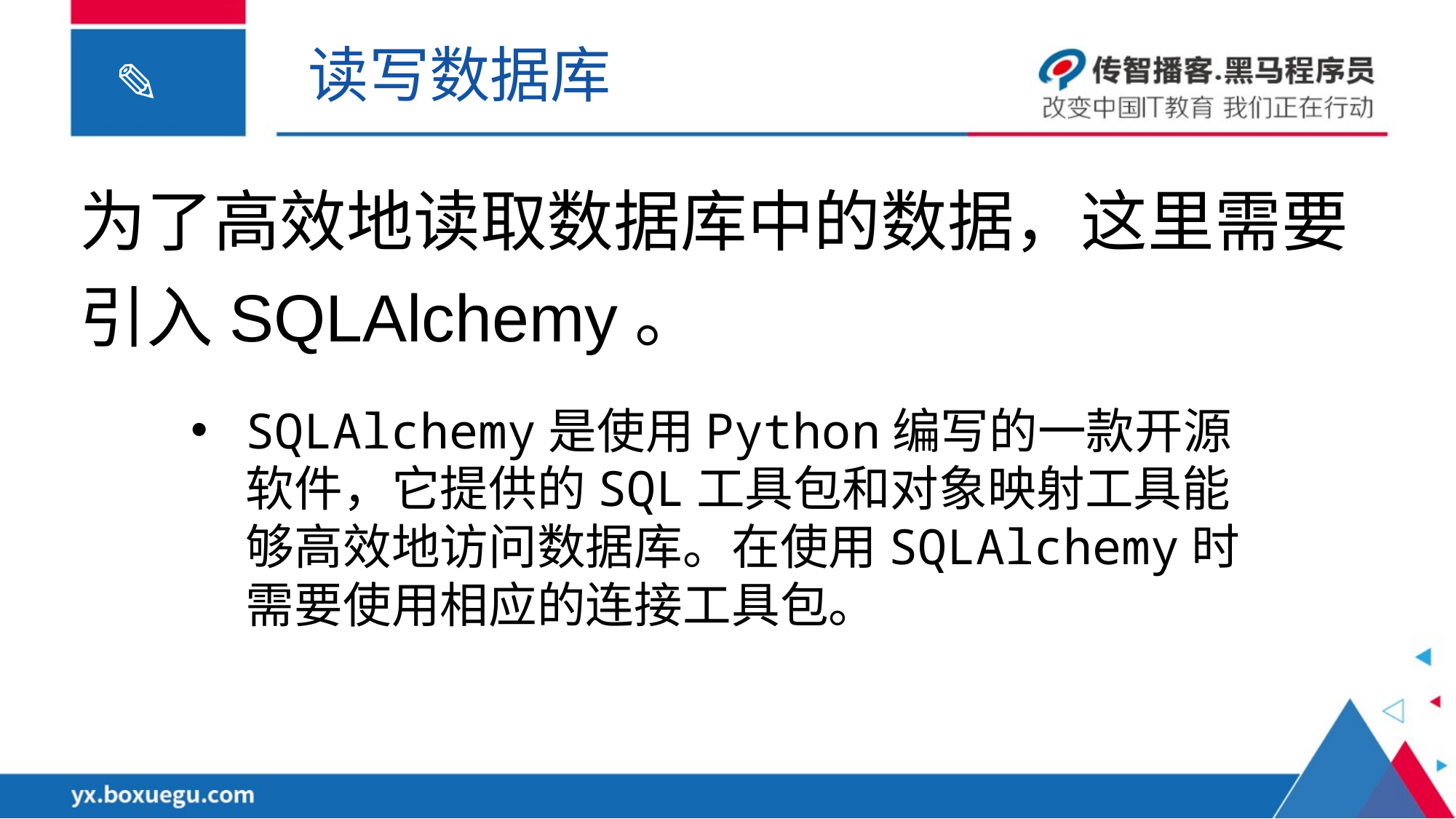

读写数据库
为了高效地读取数据库中的数据，这里需要引入SQLAlchemy。
SQLAlchemy是使用Python编写的一款开源软件，它提供的SQL工具包和对象映射工具能够高效地访问数据库。在使用SQLAlchemy时需要使用相应的连接工具包。